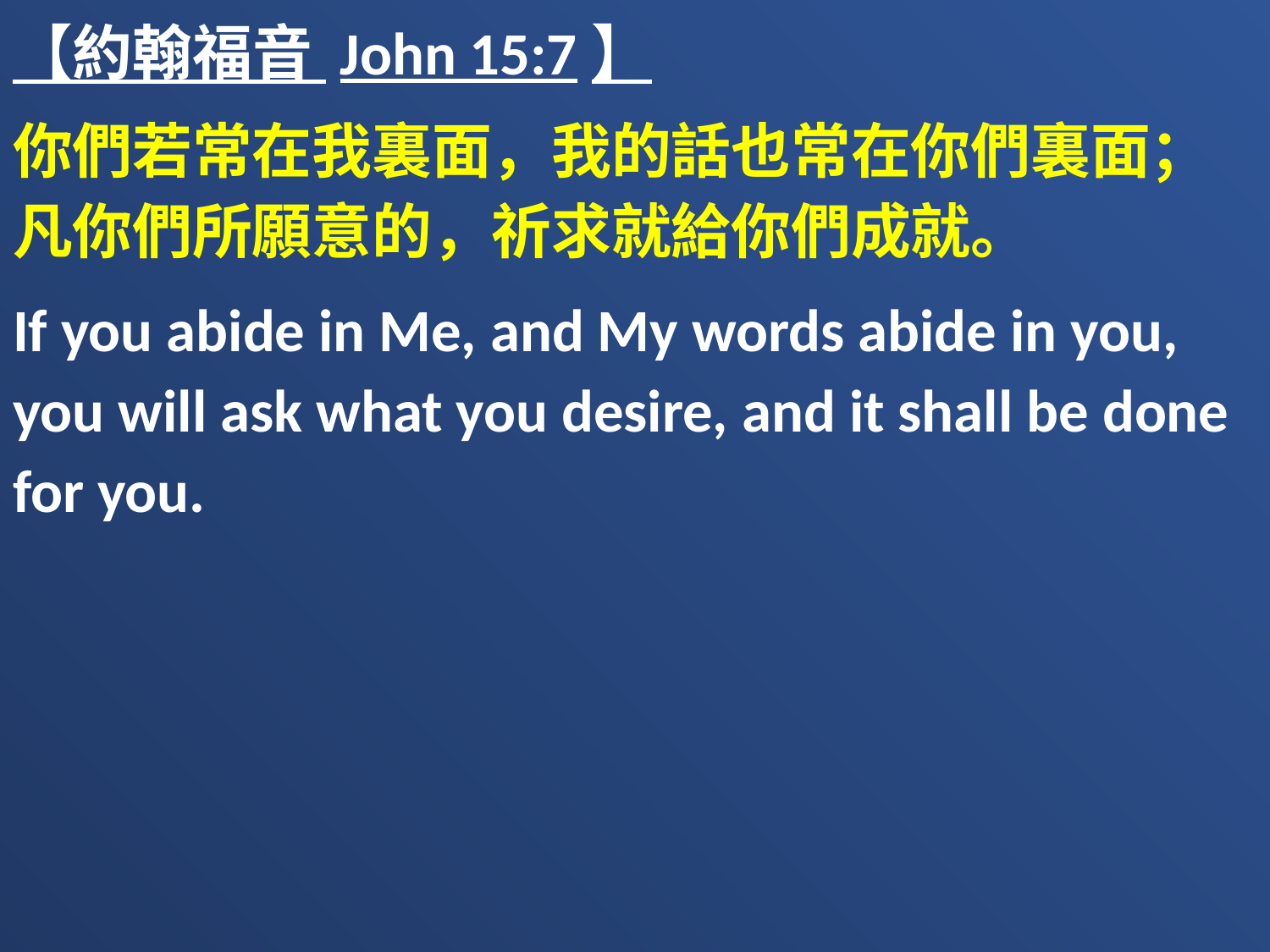

【約翰福音 John 15:7】
你們若常在我裏面，我的話也常在你們裏面；凡你們所願意的，祈求就給你們成就。
If you abide in Me, and My words abide in you, you will ask what you desire, and it shall be done for you.